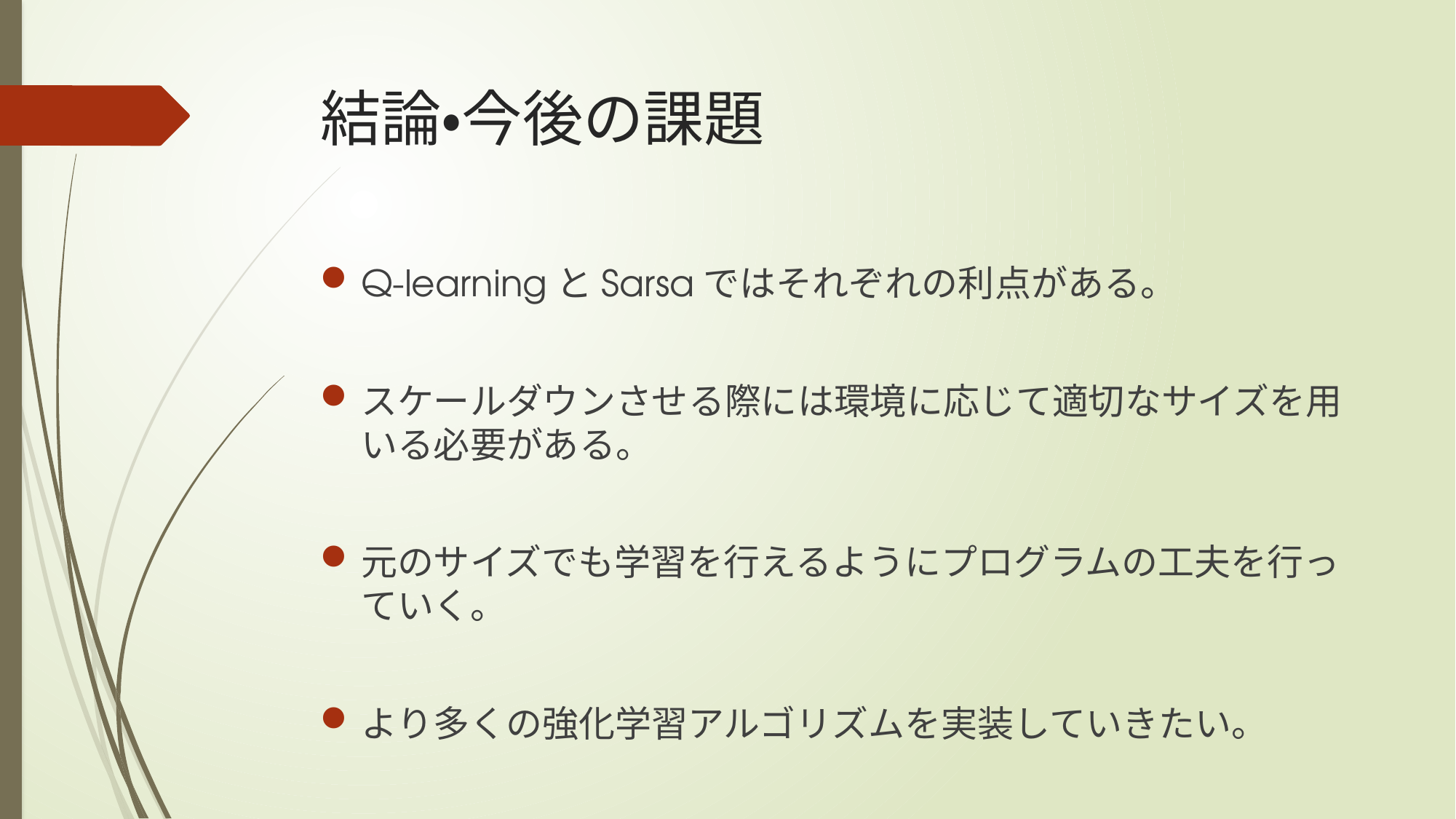

# 結論・今後の課題
Q-learningとSarsaではそれぞれの利点がある。

スケールダウンさせる際には環境に応じて適切なサイズを用いる必要がある。

元のサイズでも学習を行えるようにプログラムの工夫を行っていく。

より多くの強化学習アルゴリズムを実装していきたい。